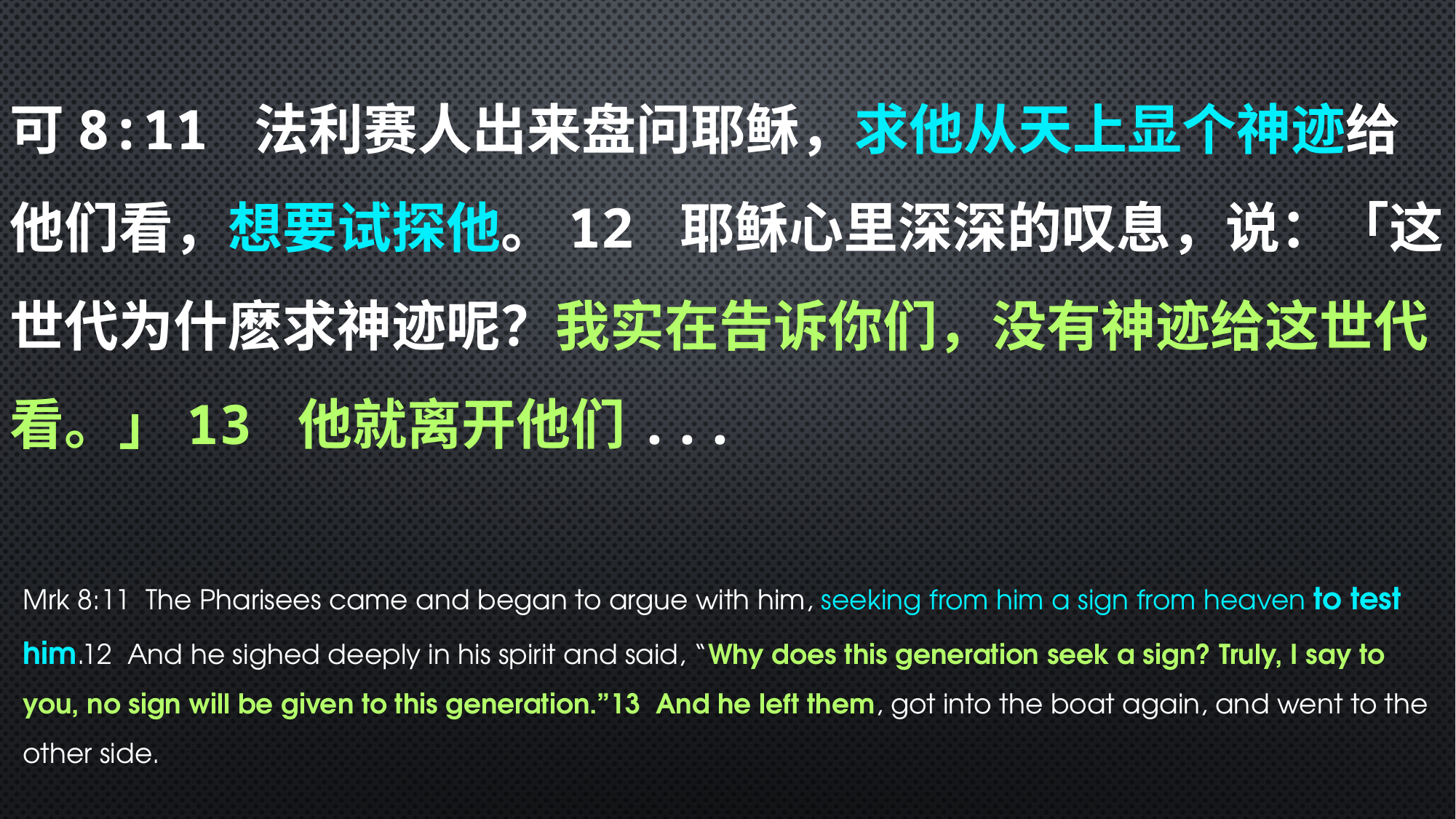

可8:11 法利赛人出来盘问耶稣，求他从天上显个神迹给他们看，想要试探他。12 耶稣心里深深的叹息，说：「这世代为什麽求神迹呢？我实在告诉你们，没有神迹给这世代看。」13 他就离开他们...
Mrk 8:11  The Pharisees came and began to argue with him, seeking from him a sign from heaven to test him.12  And he sighed deeply in his spirit and said, “Why does this generation seek a sign? Truly, I say to you, no sign will be given to this generation.”13  And he left them, got into the boat again, and went to the other side.